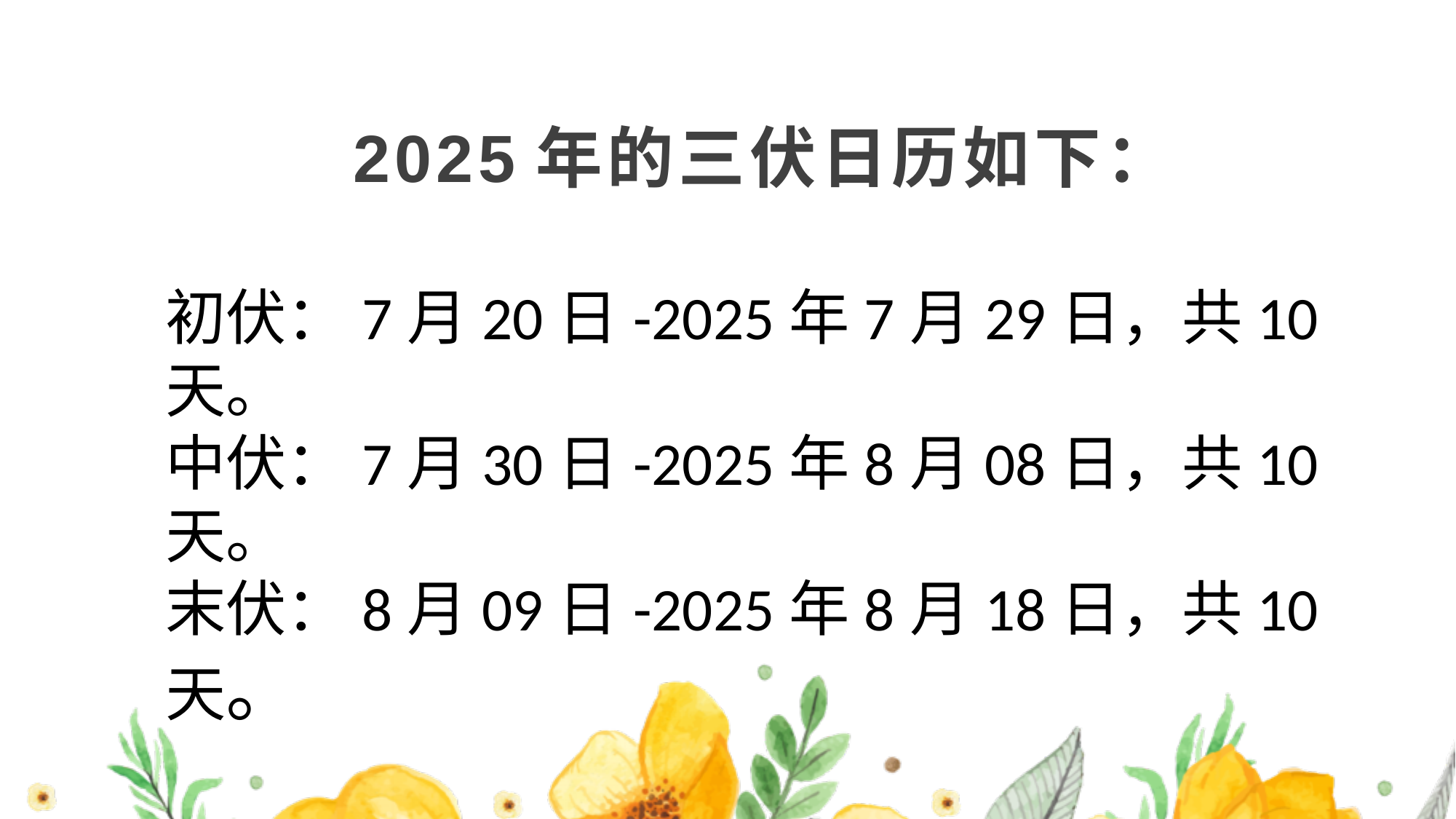

#
2025年的三伏日历如下：
初伏：7月20日-2025年7月29日，共10天。
中伏：7月30日-2025年8月08日，共10天。
末伏：8月09日-2025年8月18日，共10天。